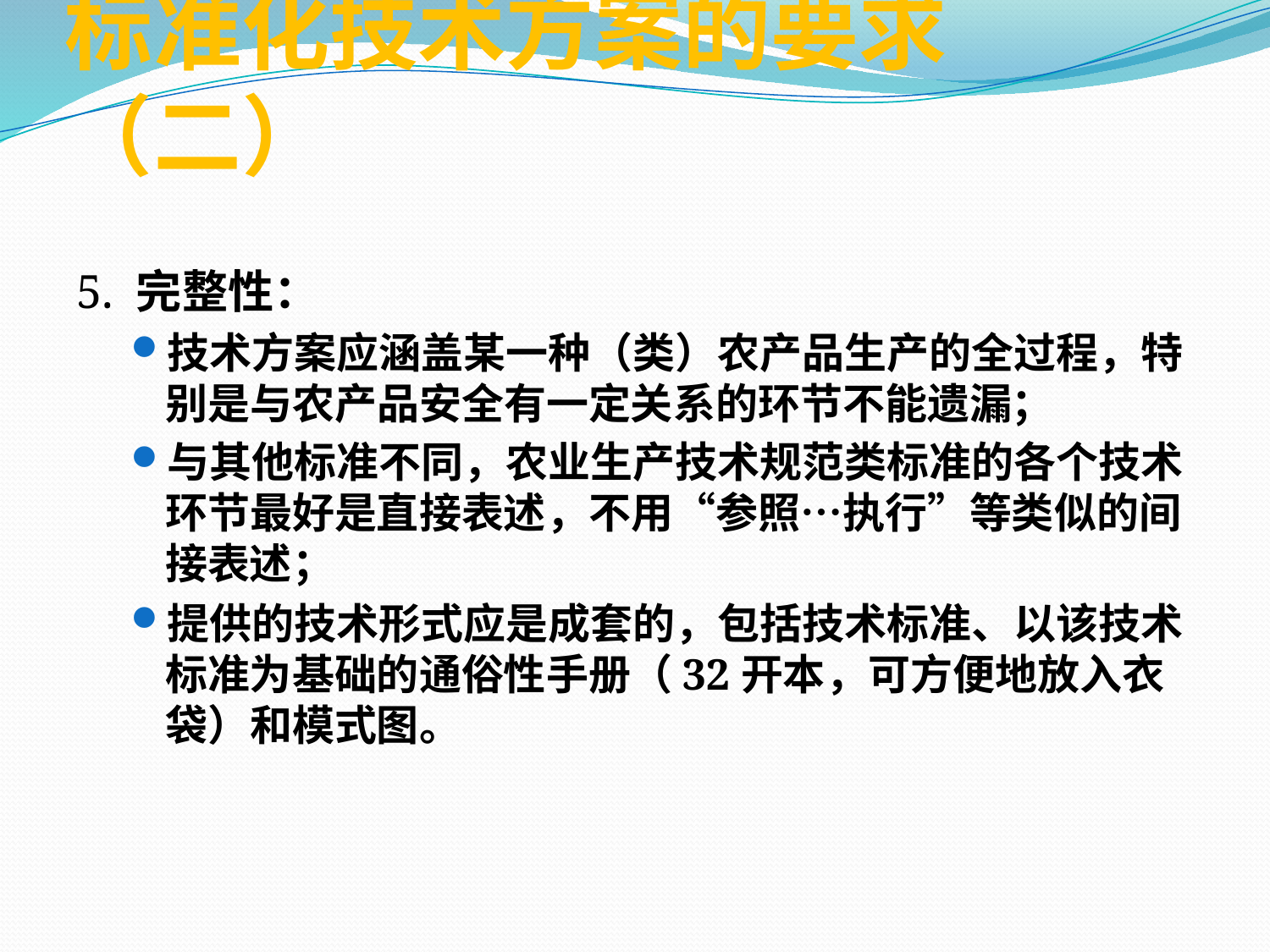

# 标准化技术方案的要求（二）
5. 完整性：
技术方案应涵盖某一种（类）农产品生产的全过程，特别是与农产品安全有一定关系的环节不能遗漏；
与其他标准不同，农业生产技术规范类标准的各个技术环节最好是直接表述，不用“参照…执行”等类似的间接表述；
提供的技术形式应是成套的，包括技术标准、以该技术标准为基础的通俗性手册（32开本，可方便地放入衣袋）和模式图。